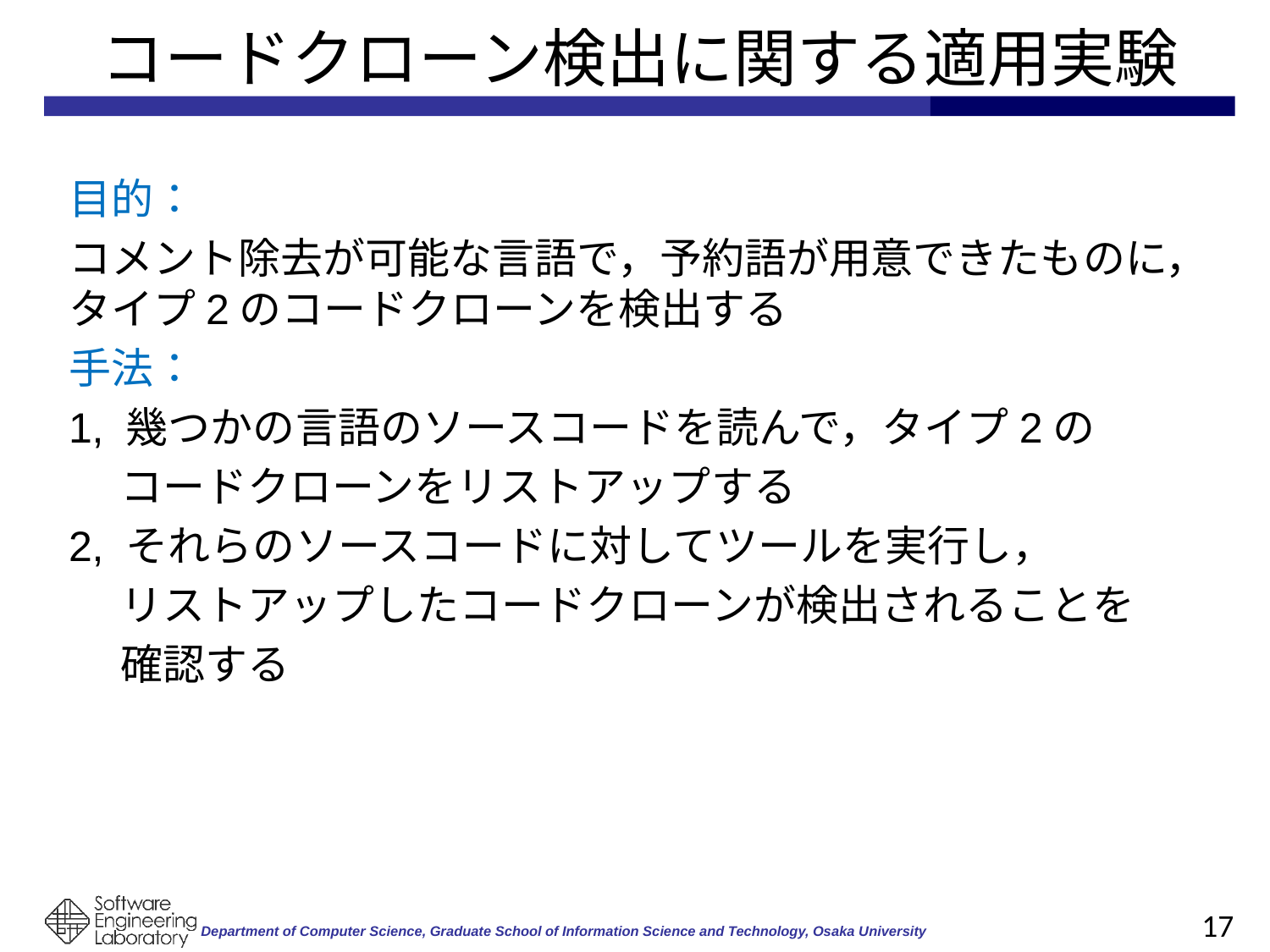

# コードクローン検出に関する適用実験

目的：
コメント除去が可能な言語で，予約語が用意できたものに，タイプ2のコードクローンを検出する
手法：
1, 幾つかの言語のソースコードを読んで，タイプ2の
　 コードクローンをリストアップする
2, それらのソースコードに対してツールを実行し，
　 リストアップしたコードクローンが検出されることを
　 確認する
17